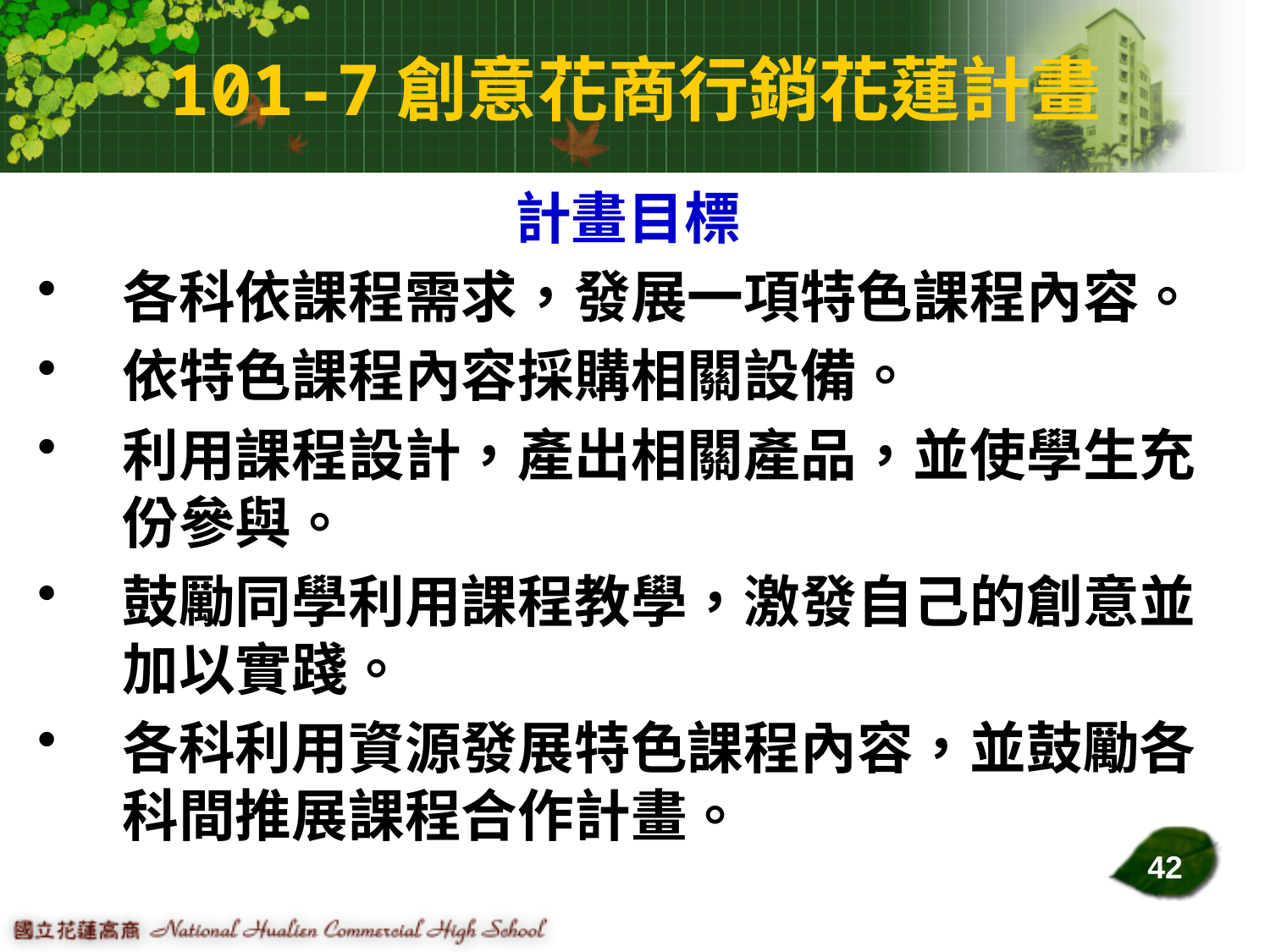

# 101-7創意花商行銷花蓮計畫
計畫目標
各科依課程需求，發展一項特色課程內容。
依特色課程內容採購相關設備。
利用課程設計，產出相關產品，並使學生充份參與。
鼓勵同學利用課程教學，激發自己的創意並加以實踐。
各科利用資源發展特色課程內容，並鼓勵各科間推展課程合作計畫。